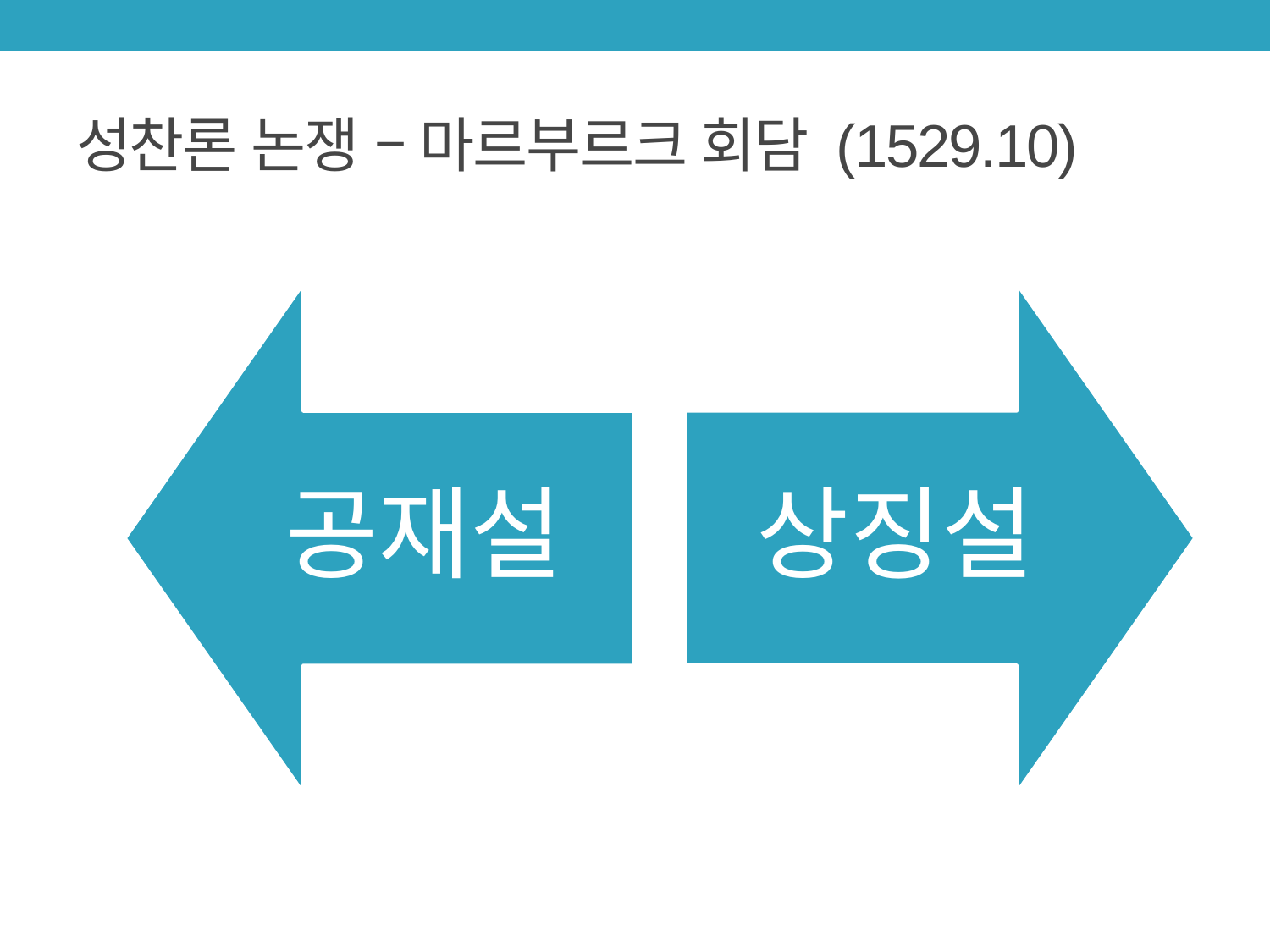

# 성찬론 논쟁 – 마르부르크 회담 (1529.10)
공재설
상징설